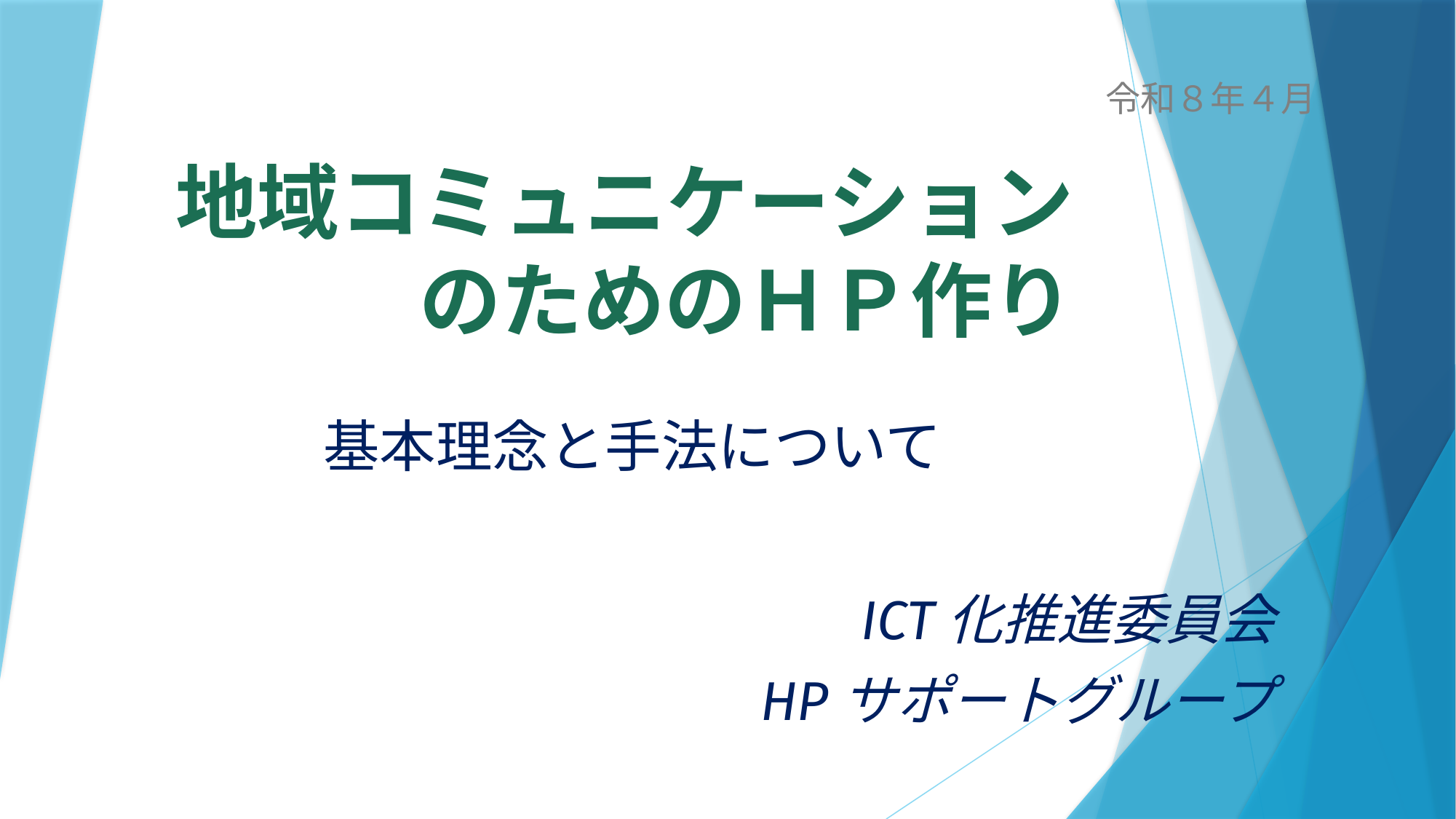

令和８年４月
# 地域コミュニケーションのためのＨＰ作り

基本理念と手法について
ICT化推進委員会
HPサポートグループ